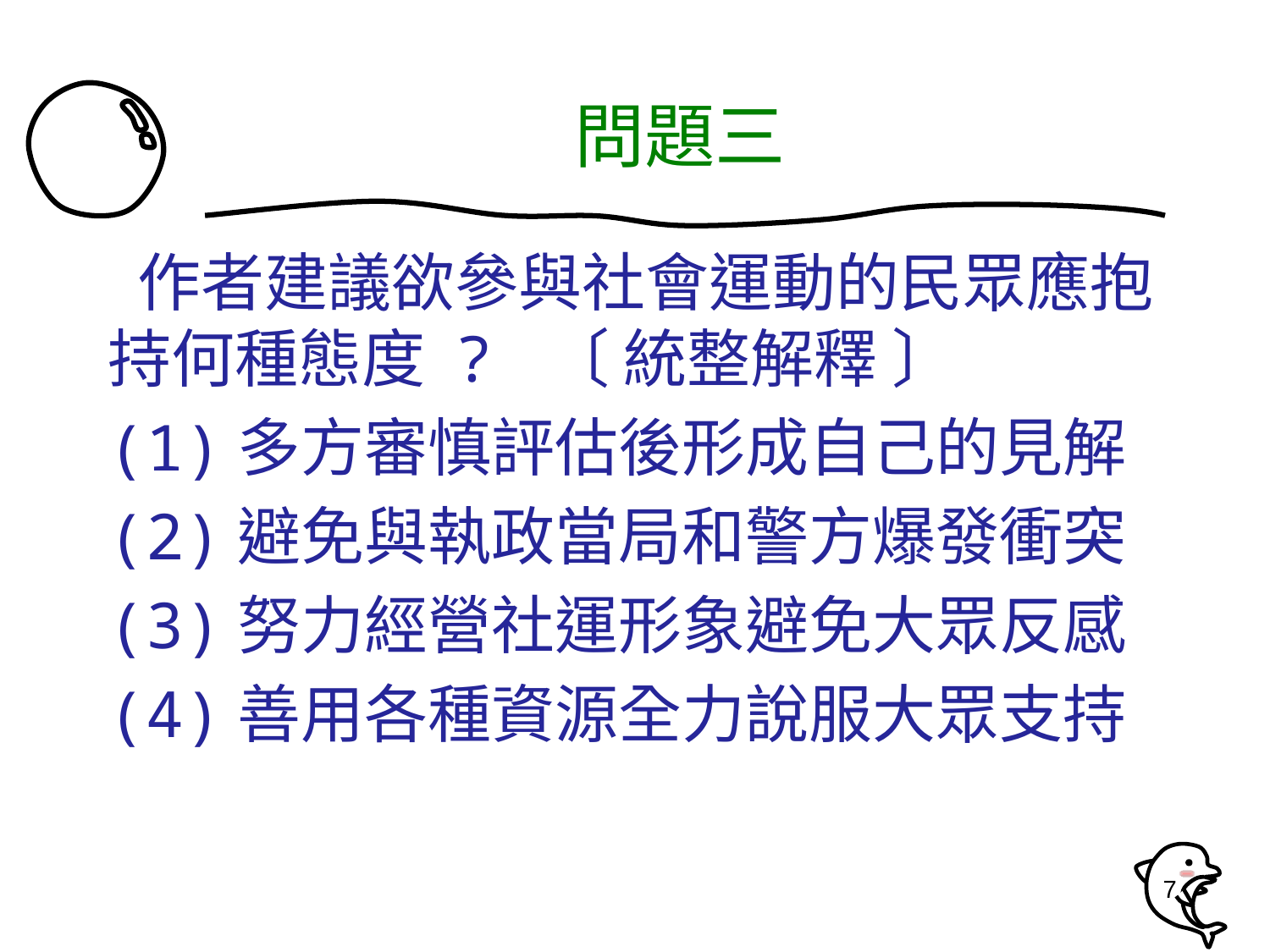

# 問題三
 作者建議欲參與社會運動的民眾應抱持何種態度 ? 〔 統整解釋 〕
(1)多方審慎評估後形成自己的見解
(2)避免與執政當局和警方爆發衝突
(3)努力經營社運形象避免大眾反感
(4)善用各種資源全力說服大眾支持

7